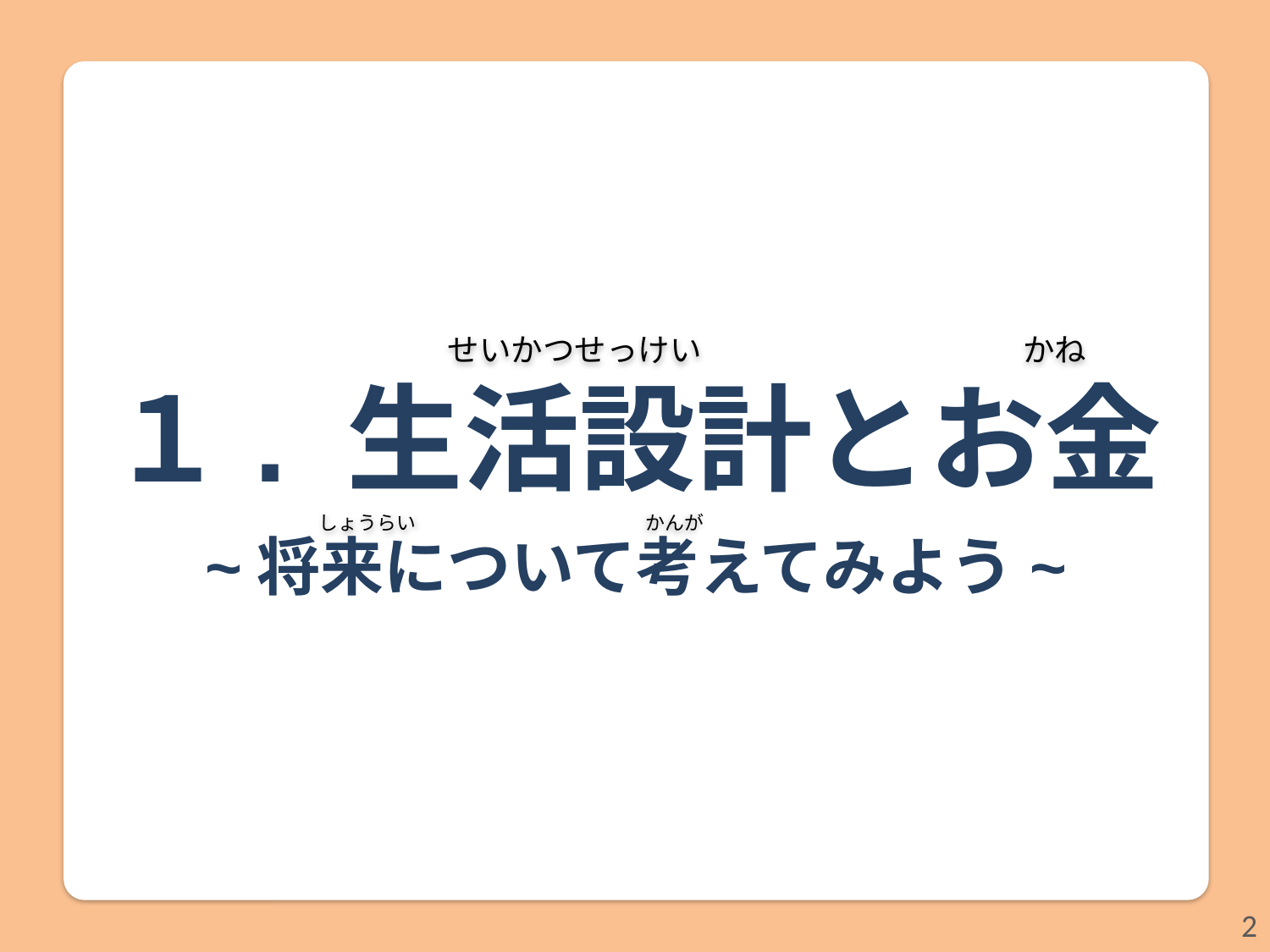

かね
せいかつせっけい
１. 生活設計とお金
~将来について考えてみよう~
かんが
しょうらい
2